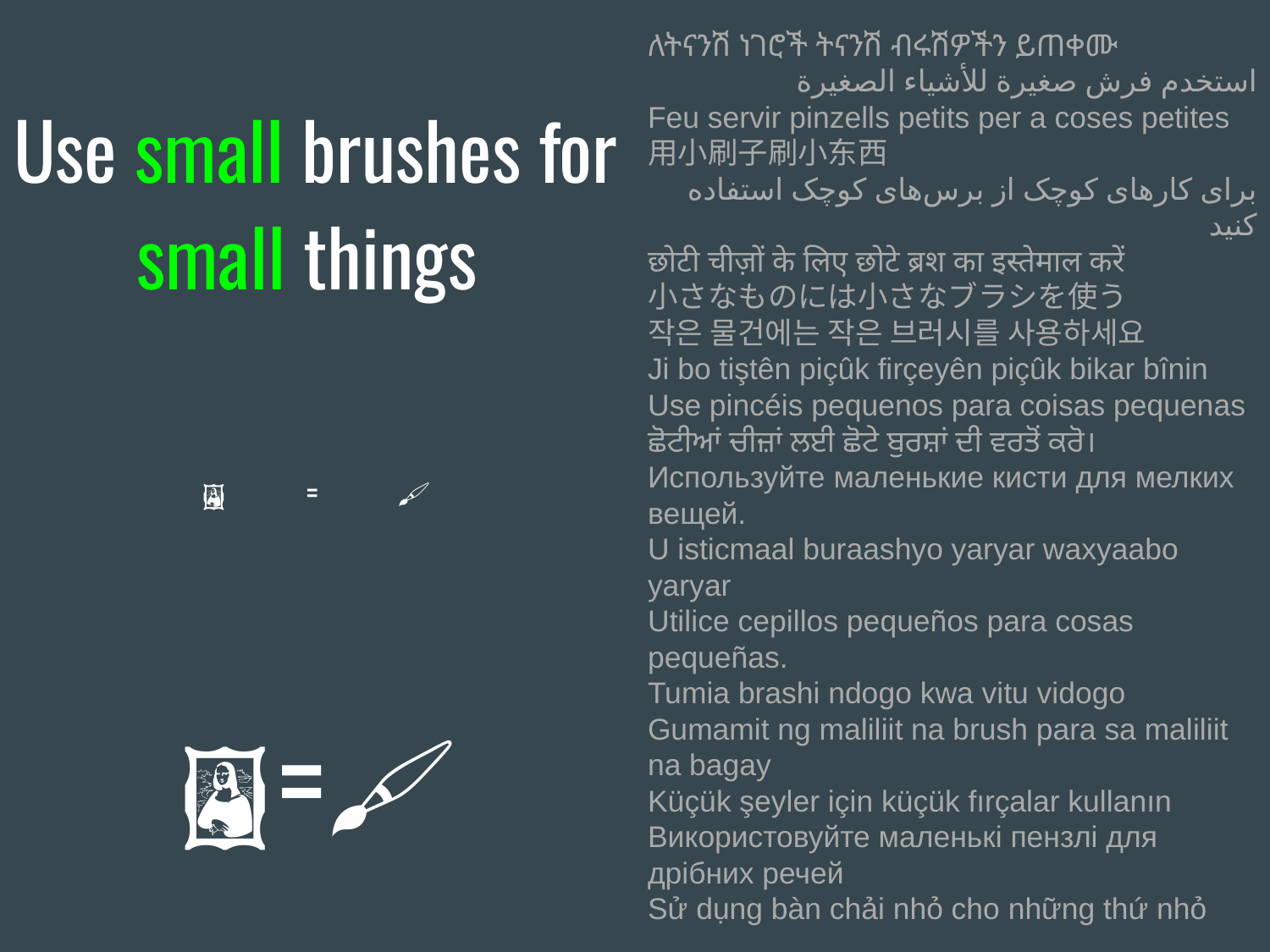

Use small brushes for small things

🖼️           =           🖌️

🖼️=🖌️
ለትናንሽ ነገሮች ትናንሽ ብሩሽዎችን ይጠቀሙ
استخدم فرش صغيرة للأشياء الصغيرة
Feu servir pinzells petits per a coses petites
用小刷子刷小东西
برای کارهای کوچک از برس‌های کوچک استفاده کنید
छोटी चीज़ों के लिए छोटे ब्रश का इस्तेमाल करें
小さなものには小さなブラシを使う
작은 물건에는 작은 브러시를 사용하세요
Ji bo tiştên piçûk firçeyên piçûk bikar bînin
Use pincéis pequenos para coisas pequenas
ਛੋਟੀਆਂ ਚੀਜ਼ਾਂ ਲਈ ਛੋਟੇ ਬੁਰਸ਼ਾਂ ਦੀ ਵਰਤੋਂ ਕਰੋ।
Используйте маленькие кисти для мелких вещей.
U isticmaal buraashyo yaryar waxyaabo yaryar
Utilice cepillos pequeños para cosas pequeñas.
Tumia brashi ndogo kwa vitu vidogo
Gumamit ng maliliit na brush para sa maliliit na bagay
Küçük şeyler için küçük fırçalar kullanın
Використовуйте маленькі пензлі для дрібних речей
Sử dụng bàn chải nhỏ cho những thứ nhỏ